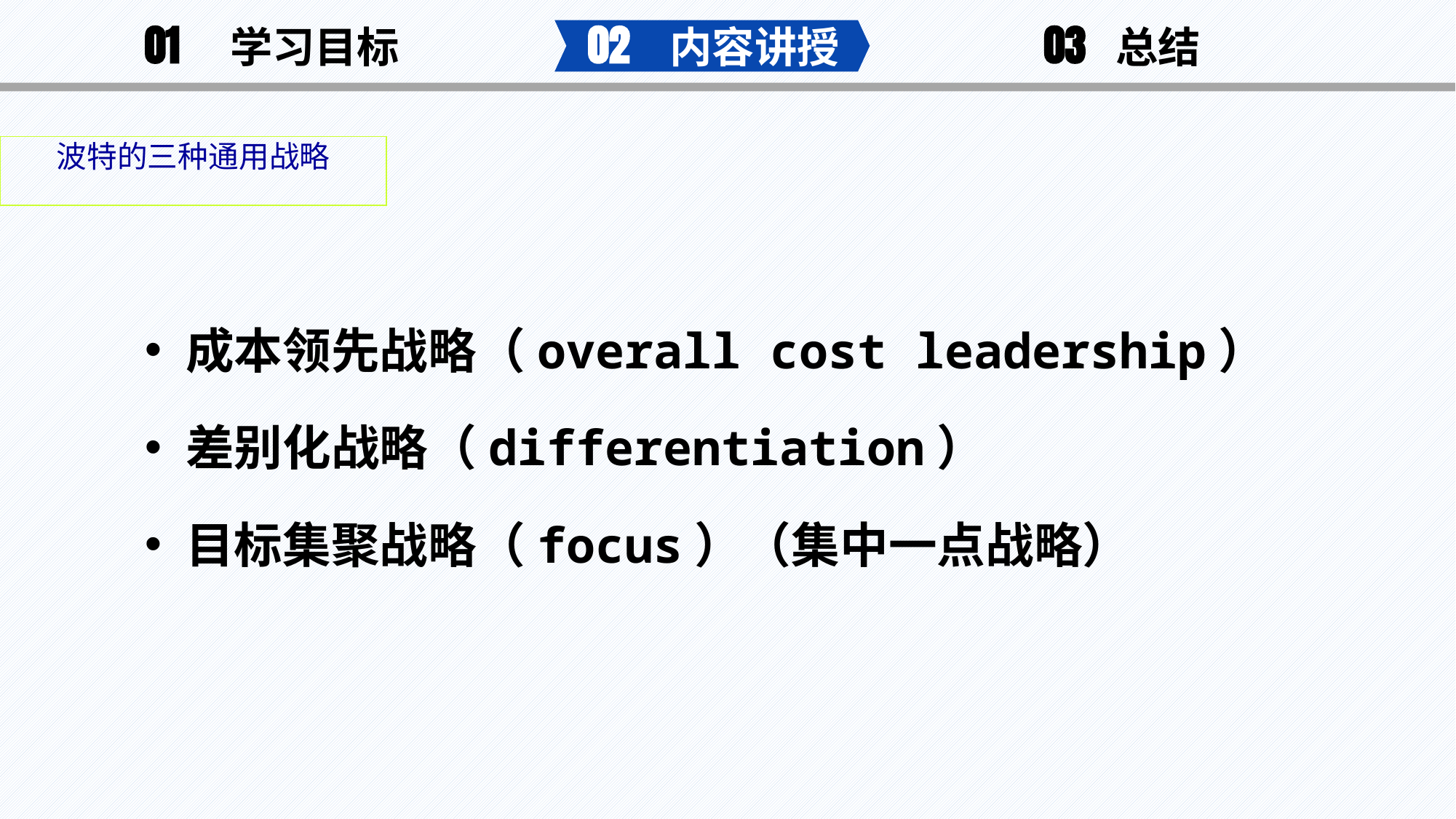

02   内容讲授
03  总结
01    学习目标

波特的三种通用战略
成本领先战略（overall cost leadership）
差别化战略（differentiation）
目标集聚战略（focus）（集中一点战略）